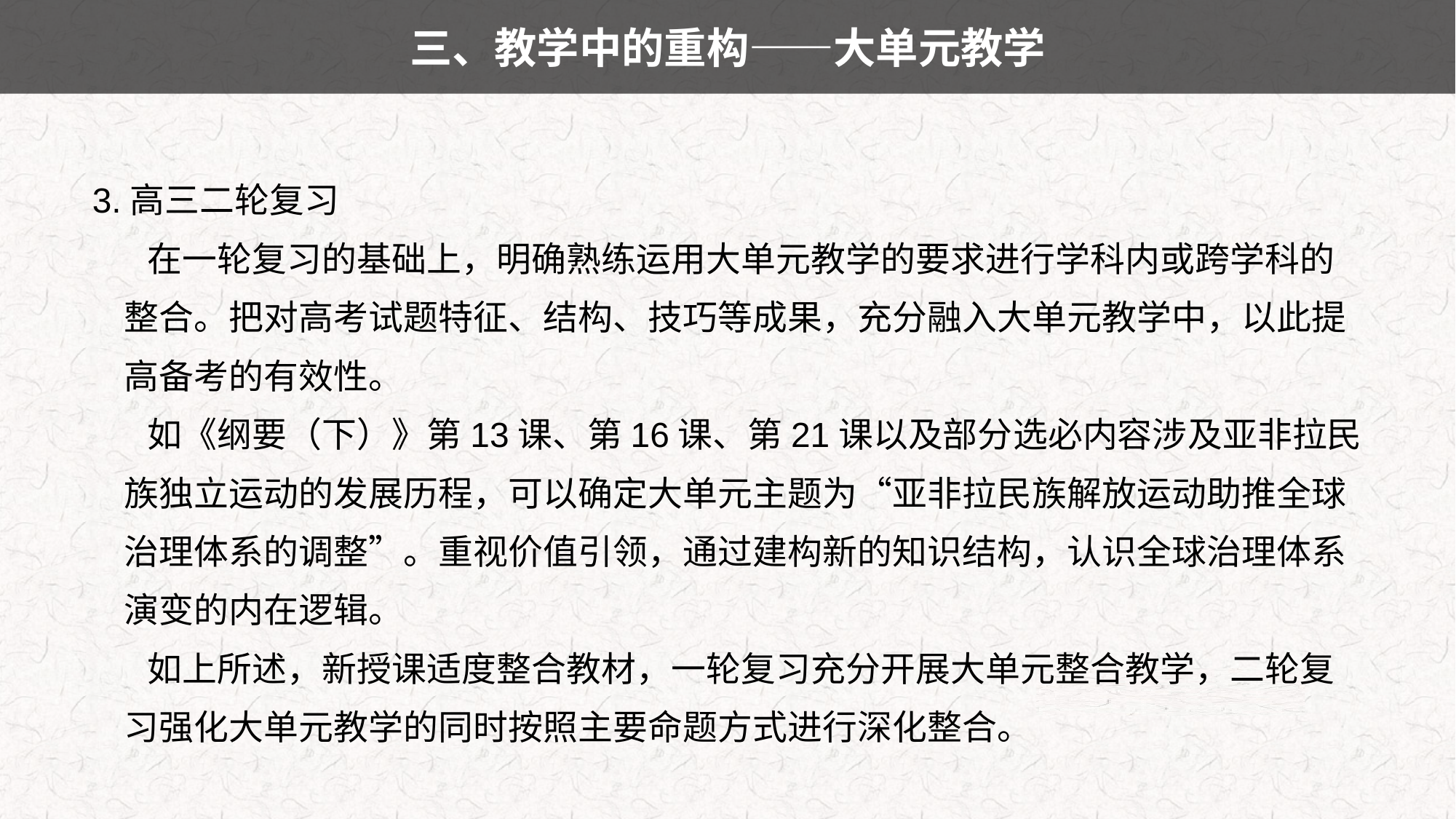

三、教学中的重构——大单元教学
3.高三二轮复习
      在一轮复习的基础上，明确熟练运用大单元教学的要求进行学科内或跨学科的整合。把对高考试题特征、结构、技巧等成果，充分融入大单元教学中，以此提高备考的有效性。
      如《纲要（下）》第13课、第16课、第21课以及部分选必内容涉及亚非拉民族独立运动的发展历程，可以确定大单元主题为“亚非拉民族解放运动助推全球治理体系的调整”。重视价值引领，通过建构新的知识结构，认识全球治理体系演变的内在逻辑。
      如上所述，新授课适度整合教材，一轮复习充分开展大单元整合教学，二轮复习强化大单元教学的同时按照主要命题方式进行深化整合。